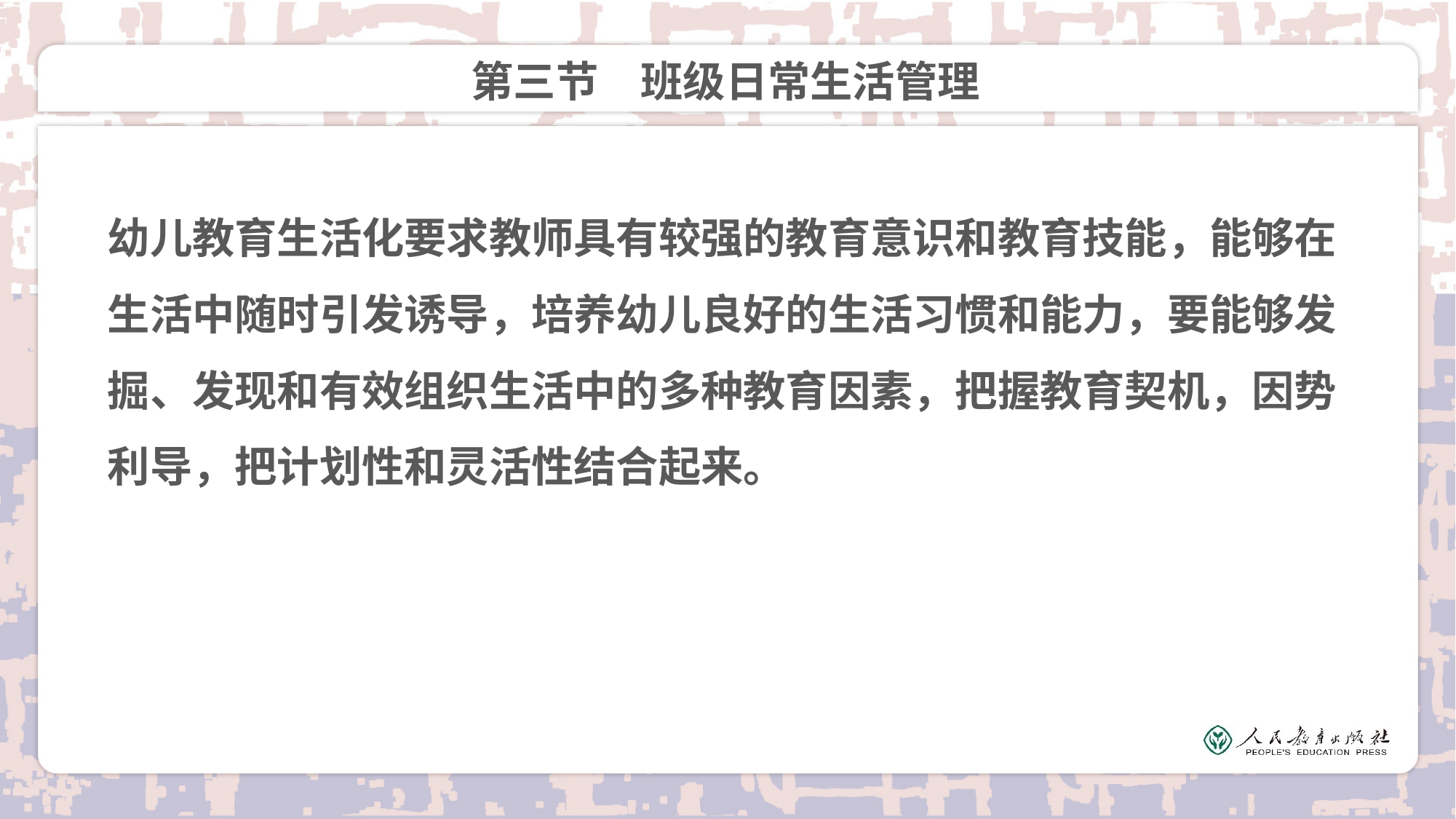

# 第三节　班级日常生活管理
幼儿教育生活化要求教师具有较强的教育意识和教育技能，能够在生活中随时引发诱导，培养幼儿良好的生活习惯和能力，要能够发掘、发现和有效组织生活中的多种教育因素，把握教育契机，因势利导，把计划性和灵活性结合起来。